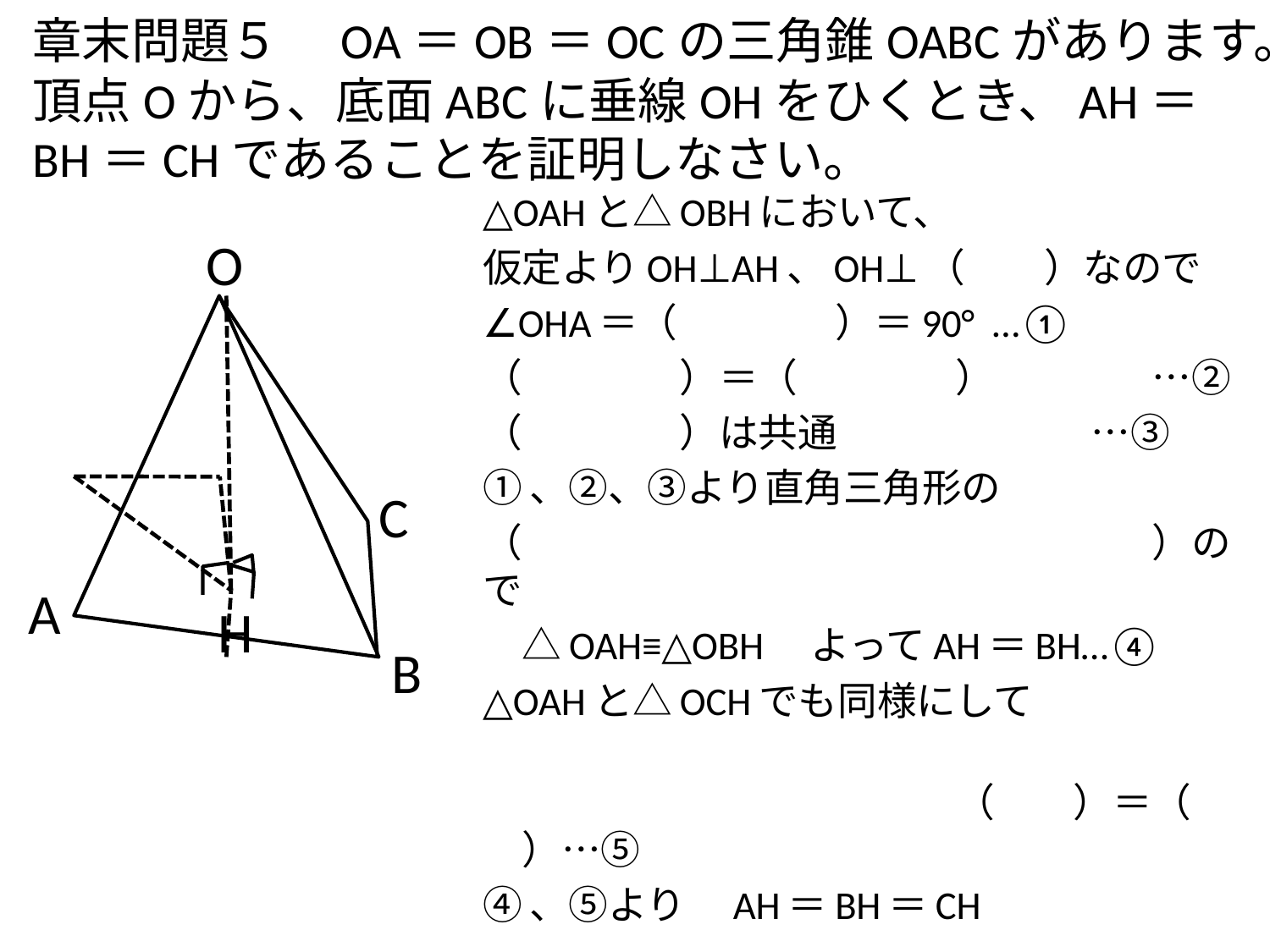

# 章末問題５　OA＝OB＝OCの三角錐OABCがあります。頂点Oから、底面ABCに垂線OHをひくとき、AH＝BH＝CHであることを証明しなさい。
△OAHと△OBHにおいて、
仮定よりOH⊥AH、OH⊥（　　）なので
∠OHA＝（　　　　）＝90°  …①
（　　　　）＝（　　　　）　　　　…②
（　　　　）は共通　　　　　　  …③
①、②、③より直角三角形の
（　　　　　　　　　　　　　　　　）ので
　△OAH≡△OBH　よってAH＝BH…④
△OAHと△OCHでも同様にして
　　　　　　　　　　　　（　　）＝（　　）…⑤
④、⑤より　AH＝BH＝CH
O

C

A
H
B